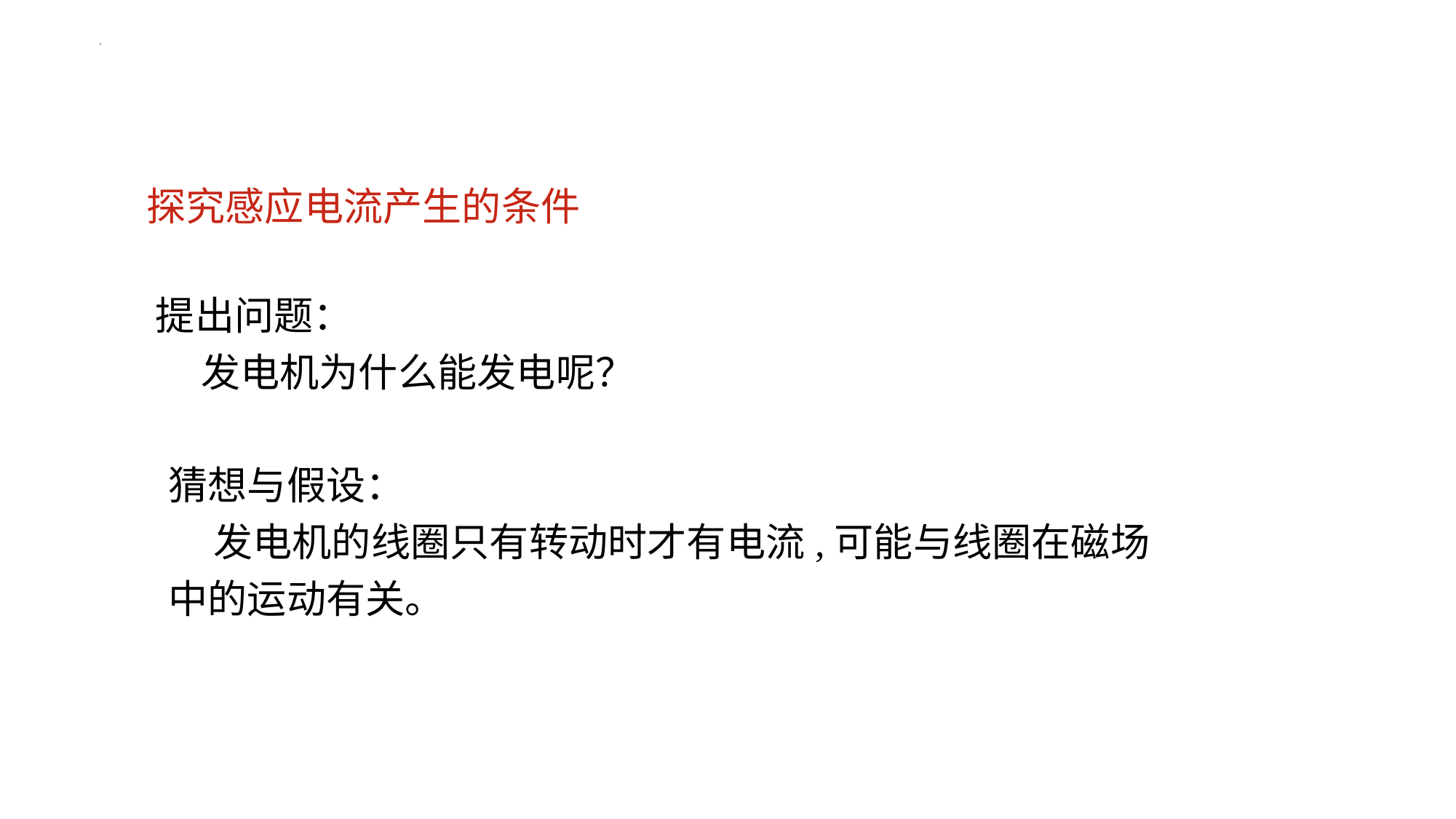

探究感应电流产生的条件
提出问题：
    发电机为什么能发电呢？
猜想与假设：
    发电机的线圈只有转动时才有电流,可能与线圈在磁场中的运动有关。